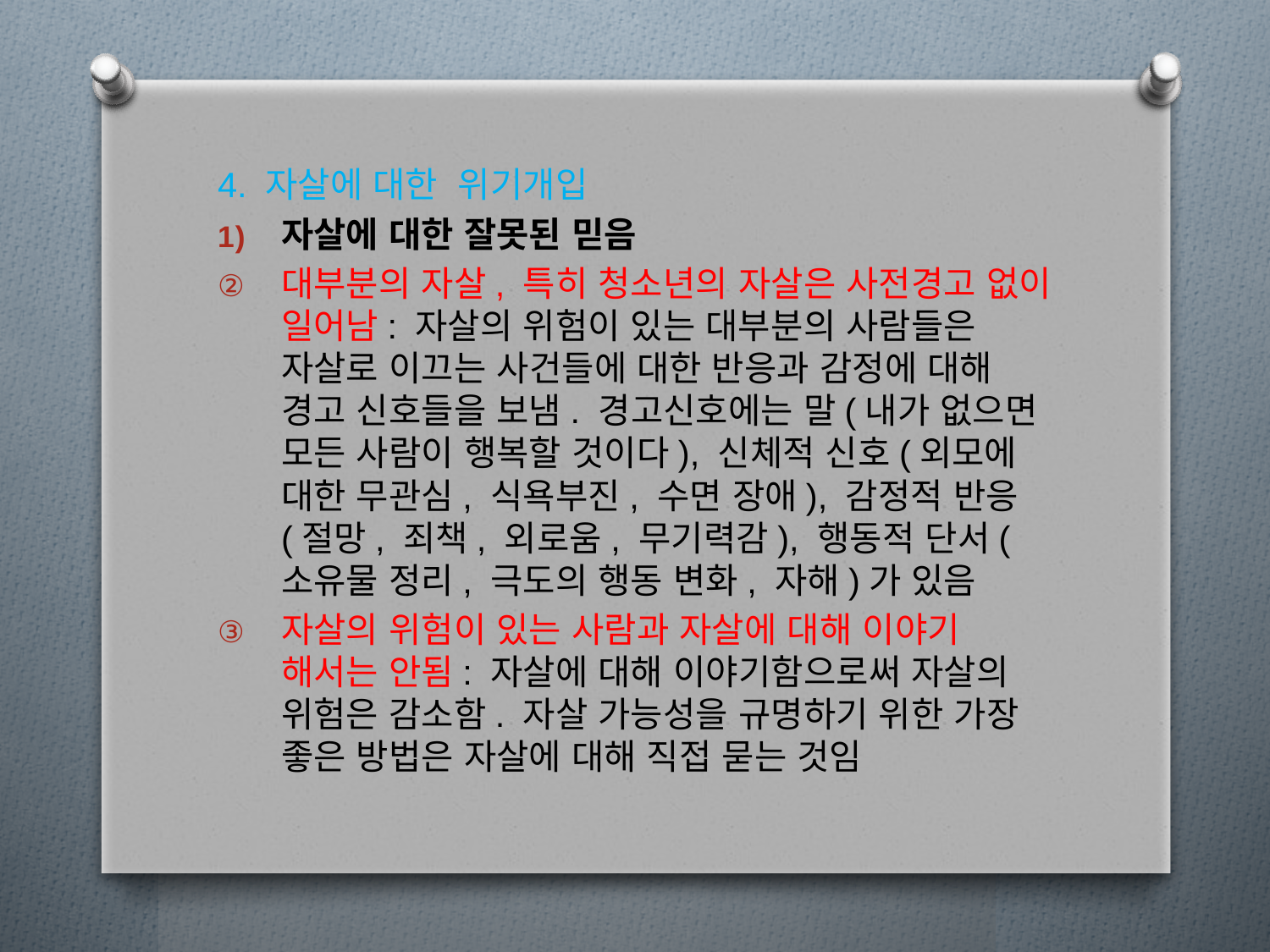

4. 자살에 대한  위기개입
자살에 대한 잘못된 믿음
대부분의 자살, 특히 청소년의 자살은 사전경고 없이 일어남: 자살의 위험이 있는 대부분의 사람들은 자살로 이끄는 사건들에 대한 반응과 감정에 대해 경고 신호들을 보냄. 경고신호에는 말(내가 없으면 모든 사람이 행복할 것이다), 신체적 신호(외모에 대한 무관심, 식욕부진, 수면 장애), 감정적 반응(절망, 죄책, 외로움, 무기력감), 행동적 단서(소유물 정리, 극도의 행동 변화, 자해)가 있음
자살의 위험이 있는 사람과 자살에 대해 이야기 해서는 안됨: 자살에 대해 이야기함으로써 자살의 위험은 감소함. 자살 가능성을 규명하기 위한 가장 좋은 방법은 자살에 대해 직접 묻는 것임